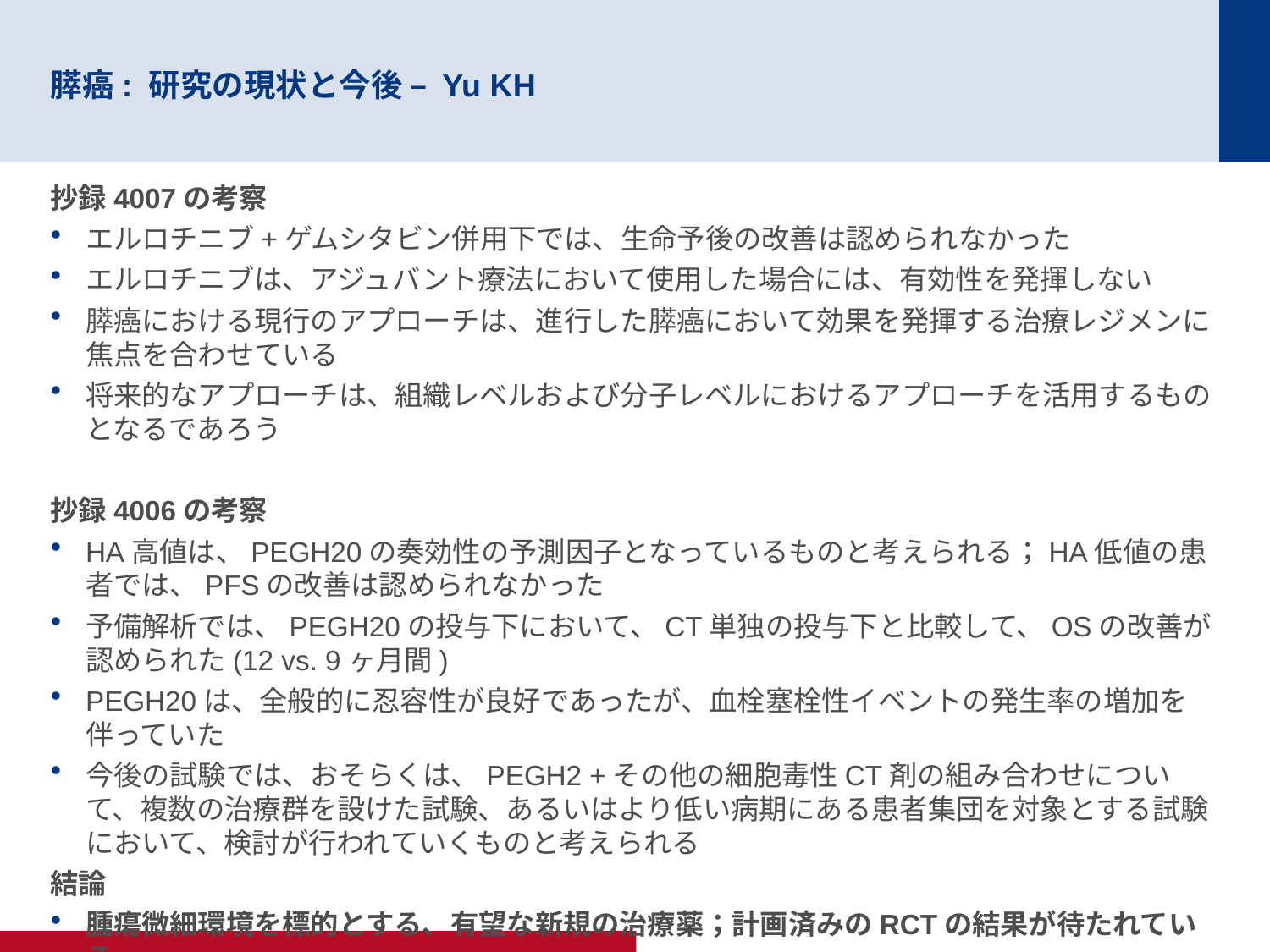

# 膵癌: 研究の現状と今後 – Yu KH
抄録4007の考察
エルロチニブ+ゲムシタビン併用下では、生命予後の改善は認められなかった
エルロチニブは、アジュバント療法において使用した場合には、有効性を発揮しない
膵癌における現行のアプローチは、進行した膵癌において効果を発揮する治療レジメンに焦点を合わせている
将来的なアプローチは、組織レベルおよび分子レベルにおけるアプローチを活用するものとなるであろう

抄録4006の考察
HA高値は、PEGH20の奏効性の予測因子となっているものと考えられる；HA低値の患者では、PFSの改善は認められなかった
予備解析では、PEGH20の投与下において、CT単独の投与下と比較して、OSの改善が認められた(12 vs. 9ヶ月間)
PEGH20は、全般的に忍容性が良好であったが、血栓塞栓性イベントの発生率の増加を伴っていた
今後の試験では、おそらくは、PEGH2 +その他の細胞毒性CT剤の組み合わせについて、複数の治療群を設けた試験、あるいはより低い病期にある患者集団を対象とする試験において、検討が行われていくものと考えられる
結論
腫瘍微細環境を標的とする、有望な新規の治療薬；計画済みのRCTの結果が待たれている